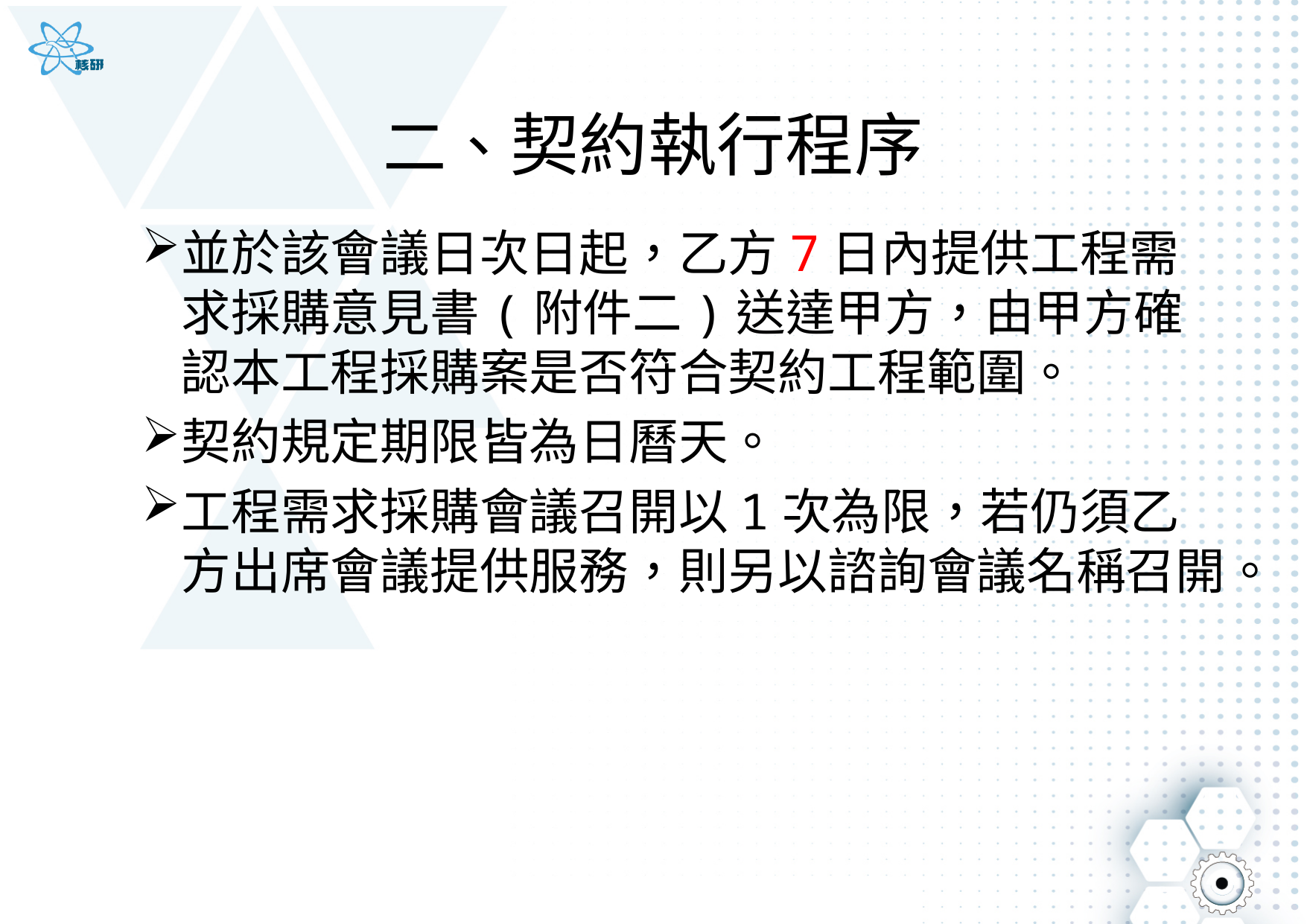

# 二、契約執行程序
並於該會議日次日起，乙方7日內提供工程需求採購意見書(附件二)送達甲方，由甲方確認本工程採購案是否符合契約工程範圍。
契約規定期限皆為日曆天。
工程需求採購會議召開以1次為限，若仍須乙方出席會議提供服務，則另以諮詢會議名稱召開。